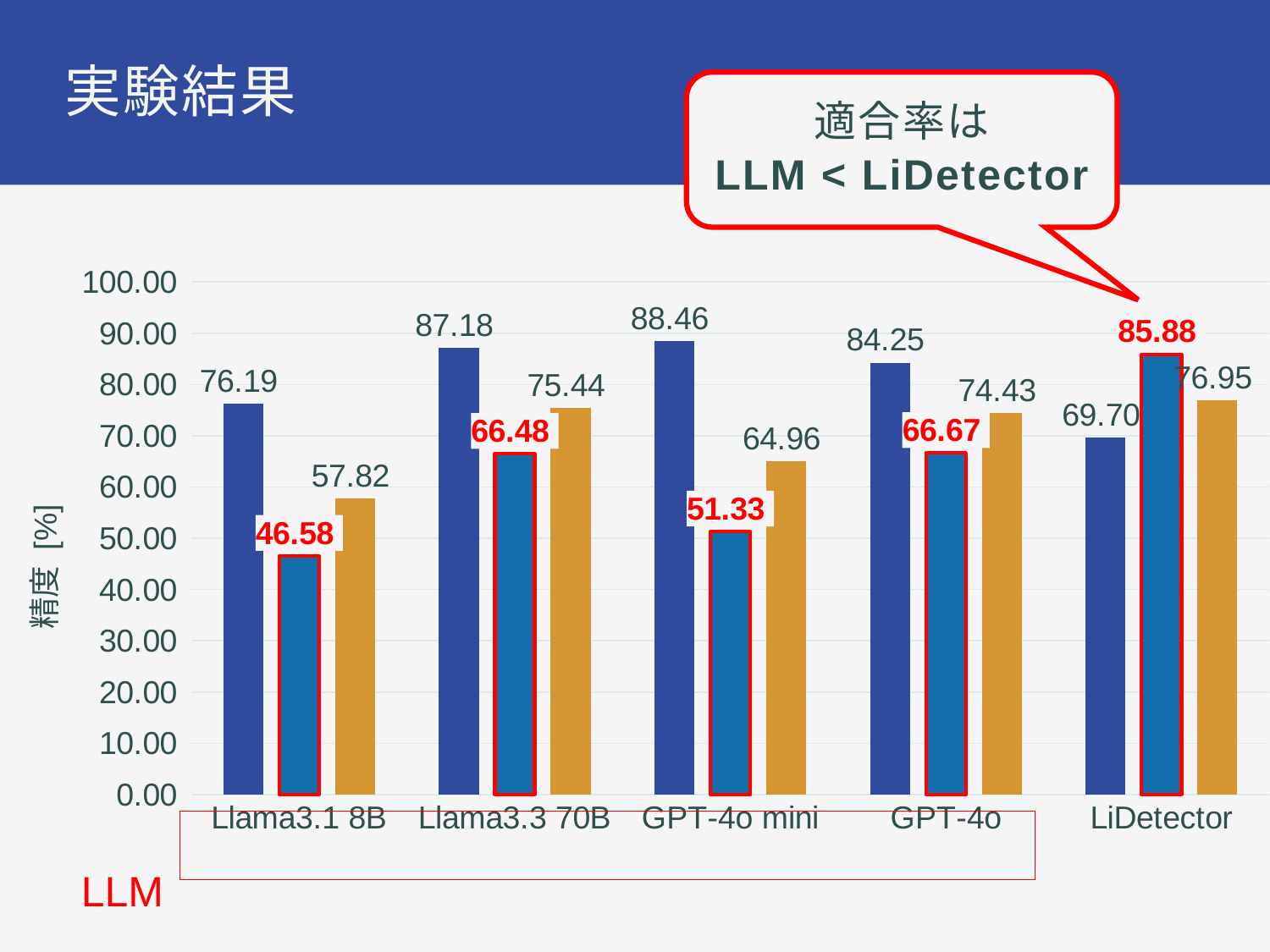

# 実験結果
適合率は
LLM < LiDetector

### Chart

| Category | 再現率 | 適合率 | F1スコア |
|---|---|---|---|
| Llama3.1 8B | 76.19047619047609 | 46.5845464725643 | 57.8179291174426 |
| Llama3.3 70B | 87.1794871794871 | 66.4804469273743 | 75.43581616481771 |
| GPT-4o mini | 88.4615384615384 | 51.3283740701381 | 64.9630127774041 |
| GPT-4o | 84.2490842490842 | 66.6666666666666 | 74.43365695792879 |
| LiDetector | 69.7 | 85.88 | 76.95 |
LLM
38